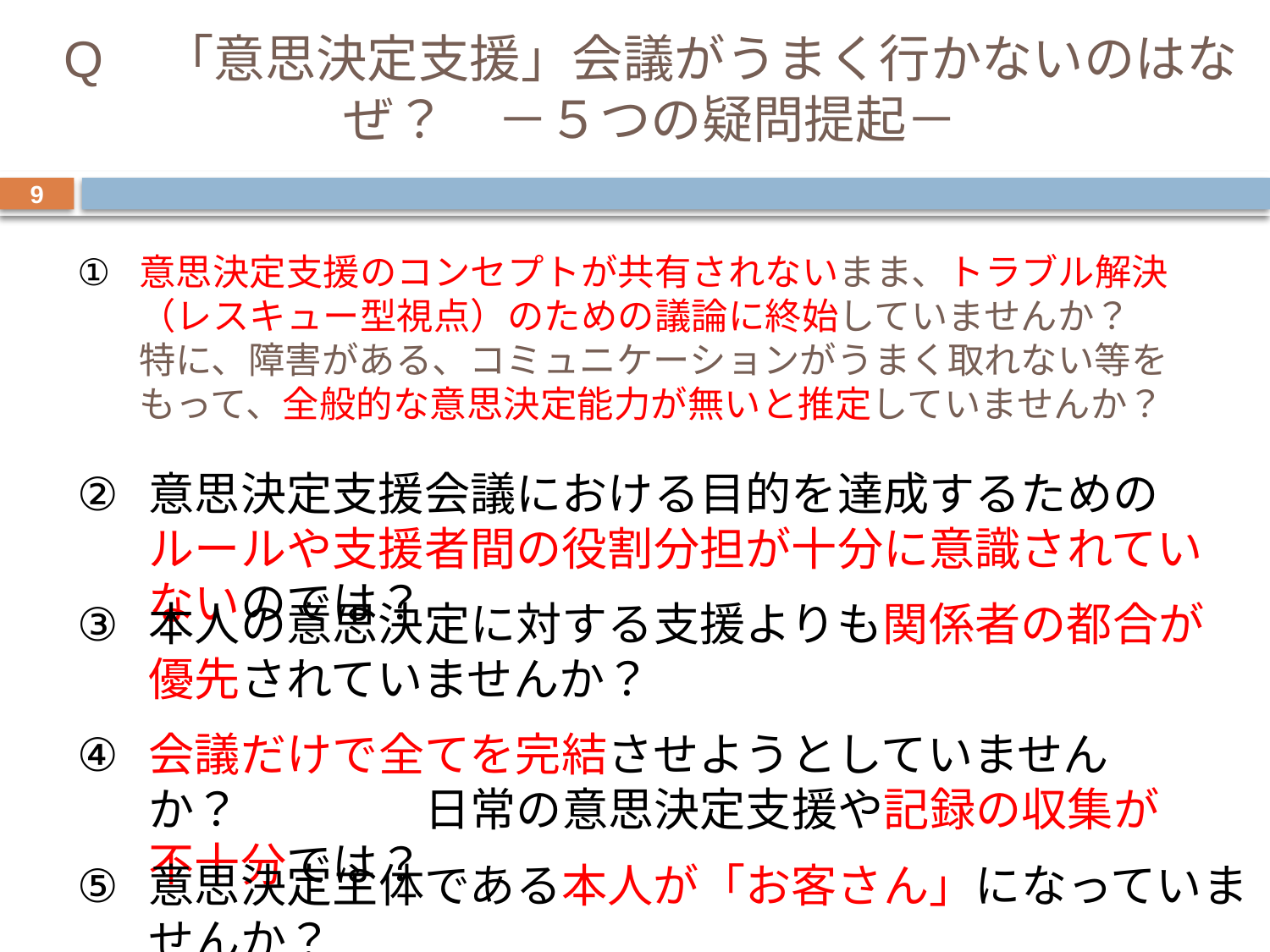

# Q　「意思決定支援」会議がうまく行かないのはなぜ？　－５つの疑問提起－
9
意思決定支援のコンセプトが共有されないまま、トラブル解決（レスキュー型視点）のための議論に終始していませんか？　特に、障害がある、コミュニケーションがうまく取れない等をもって、全般的な意思決定能力が無いと推定していませんか？
意思決定支援会議における目的を達成するためのルールや支援者間の役割分担が十分に意識されていないのでは？
本人の意思決定に対する支援よりも関係者の都合が優先されていませんか？
会議だけで全てを完結させようとしていませんか？　　　　日常の意思決定支援や記録の収集が不十分では？
意思決定主体である本人が「お客さん」になっていませんか？